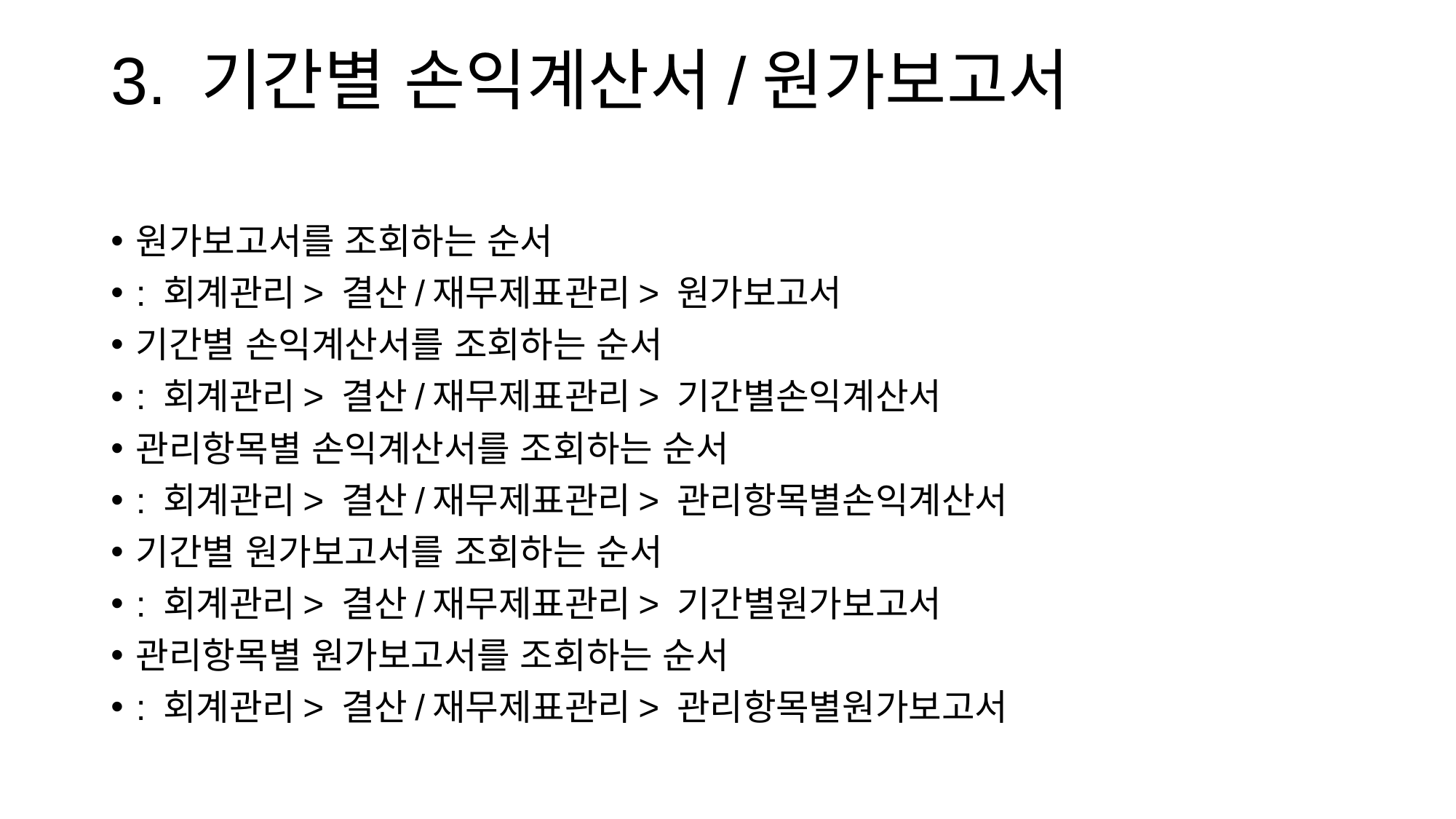

# 3. 기간별 손익계산서/원가보고서
원가보고서를 조회하는 순서
: 회계관리> 결산/재무제표관리> 원가보고서
기간별 손익계산서를 조회하는 순서
: 회계관리> 결산/재무제표관리> 기간별손익계산서
관리항목별 손익계산서를 조회하는 순서
: 회계관리> 결산/재무제표관리> 관리항목별손익계산서
기간별 원가보고서를 조회하는 순서
: 회계관리> 결산/재무제표관리> 기간별원가보고서
관리항목별 원가보고서를 조회하는 순서
: 회계관리> 결산/재무제표관리> 관리항목별원가보고서